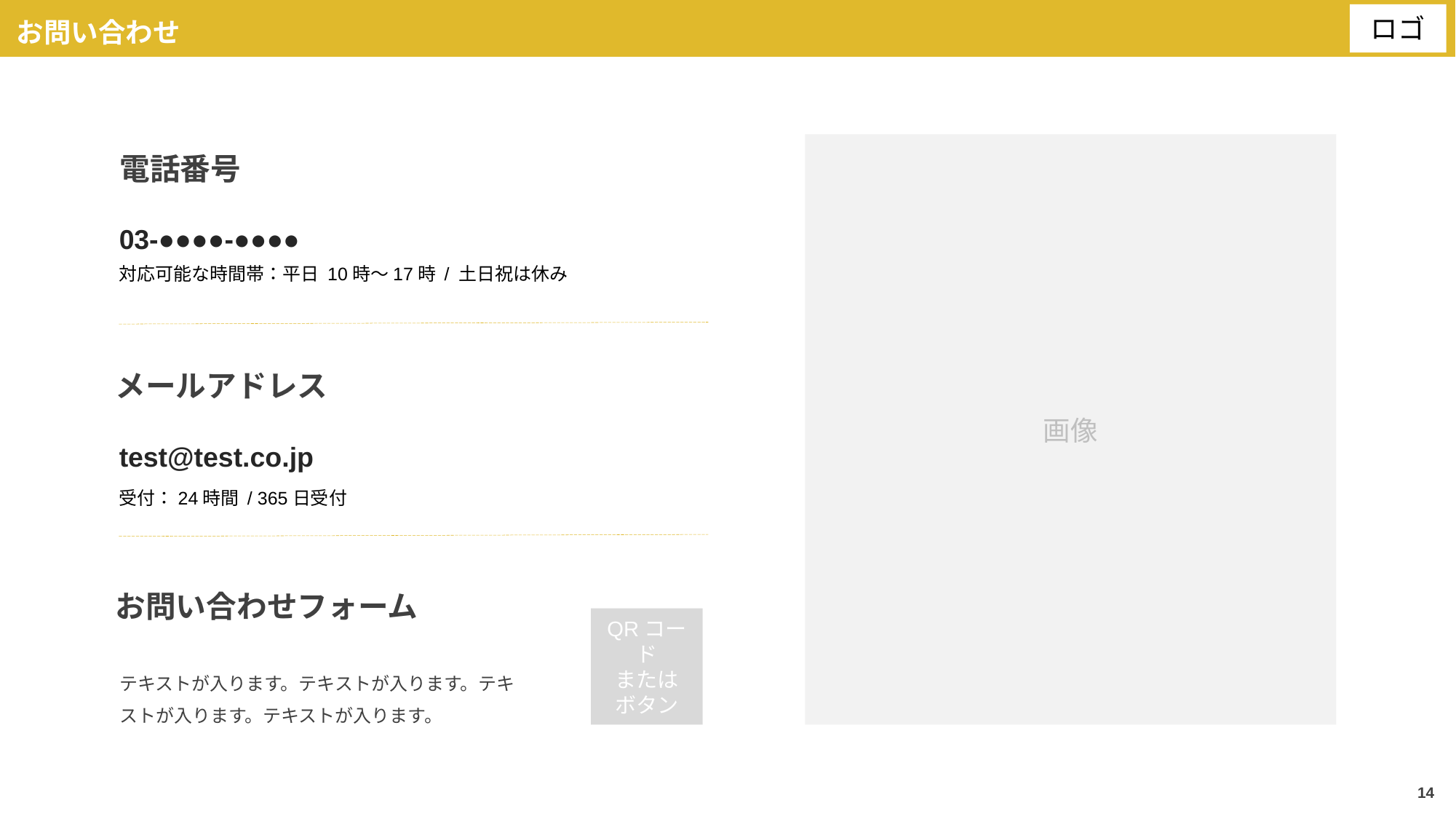

お問い合わせ
画像
電話番号
03-●●●●-●●●●
対応可能な時間帯：平日 10時～17時 / 土日祝は休み

メールアドレス
test@test.co.jp
受付：24時間 / 365日受付

お問い合わせフォーム
QRコード
または
ボタン
テキストが入ります。テキストが入ります。テキストが入ります。テキストが入ります。
14